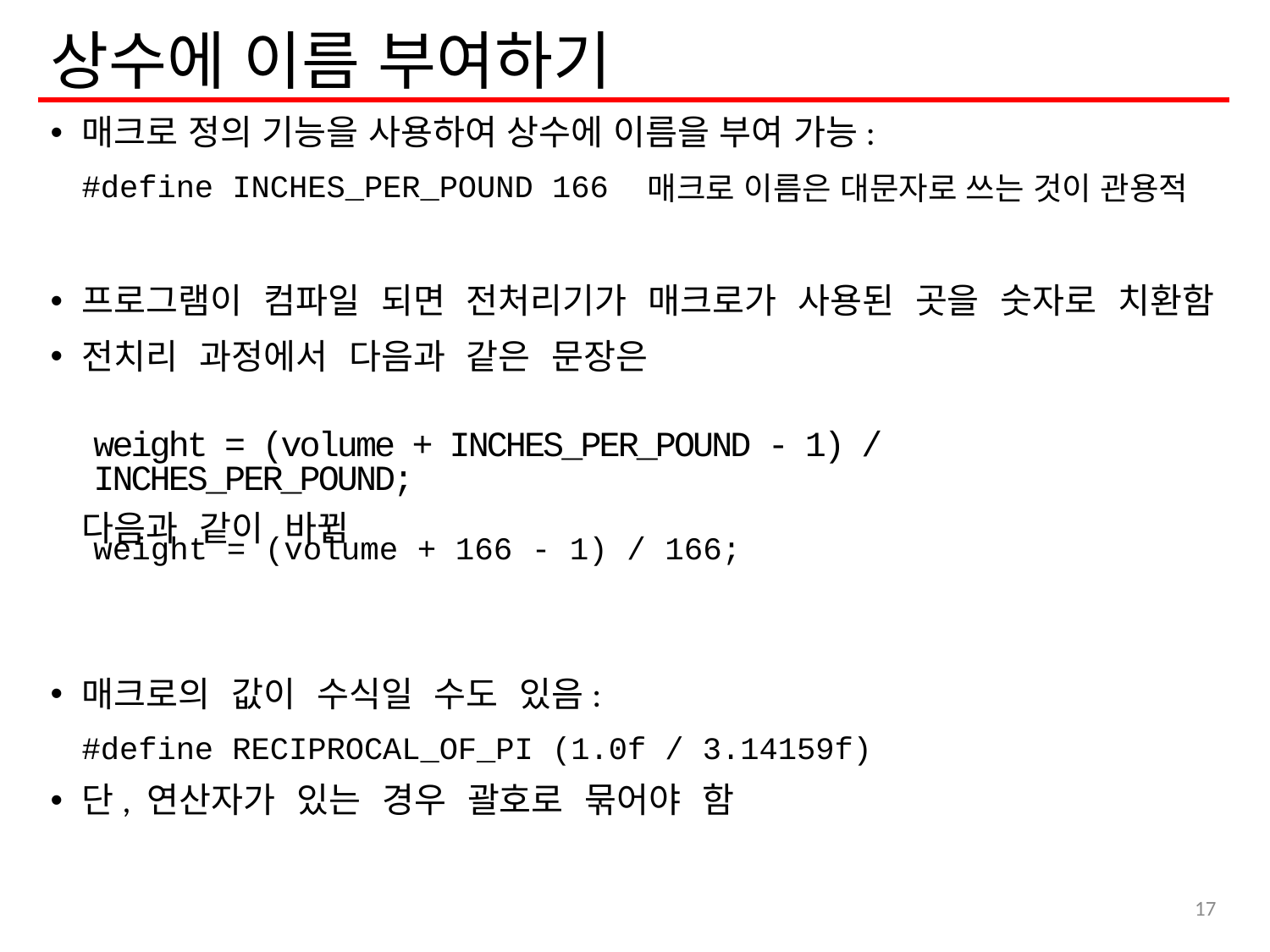

# 상수에 이름 부여하기
매크로 정의 기능을 사용하여 상수에 이름을 부여 가능:
	#define INCHES_PER_POUND 166

프로그램이 컴파일 되면 전처리기가 매크로가 사용된 곳을 숫자로 치환함
전치리 과정에서 다음과 같은 문장은

	다음과 같이 바뀜

매크로의 값이 수식일 수도 있음:
	#define RECIPROCAL_OF_PI (1.0f / 3.14159f)
단, 연산자가 있는 경우 괄호로 묶어야 함

매크로 이름은 대문자로 쓰는 것이 관용적
weight = (volume + INCHES_PER_POUND - 1) / INCHES_PER_POUND;
weight = (volume + 166 - 1) / 166;
17